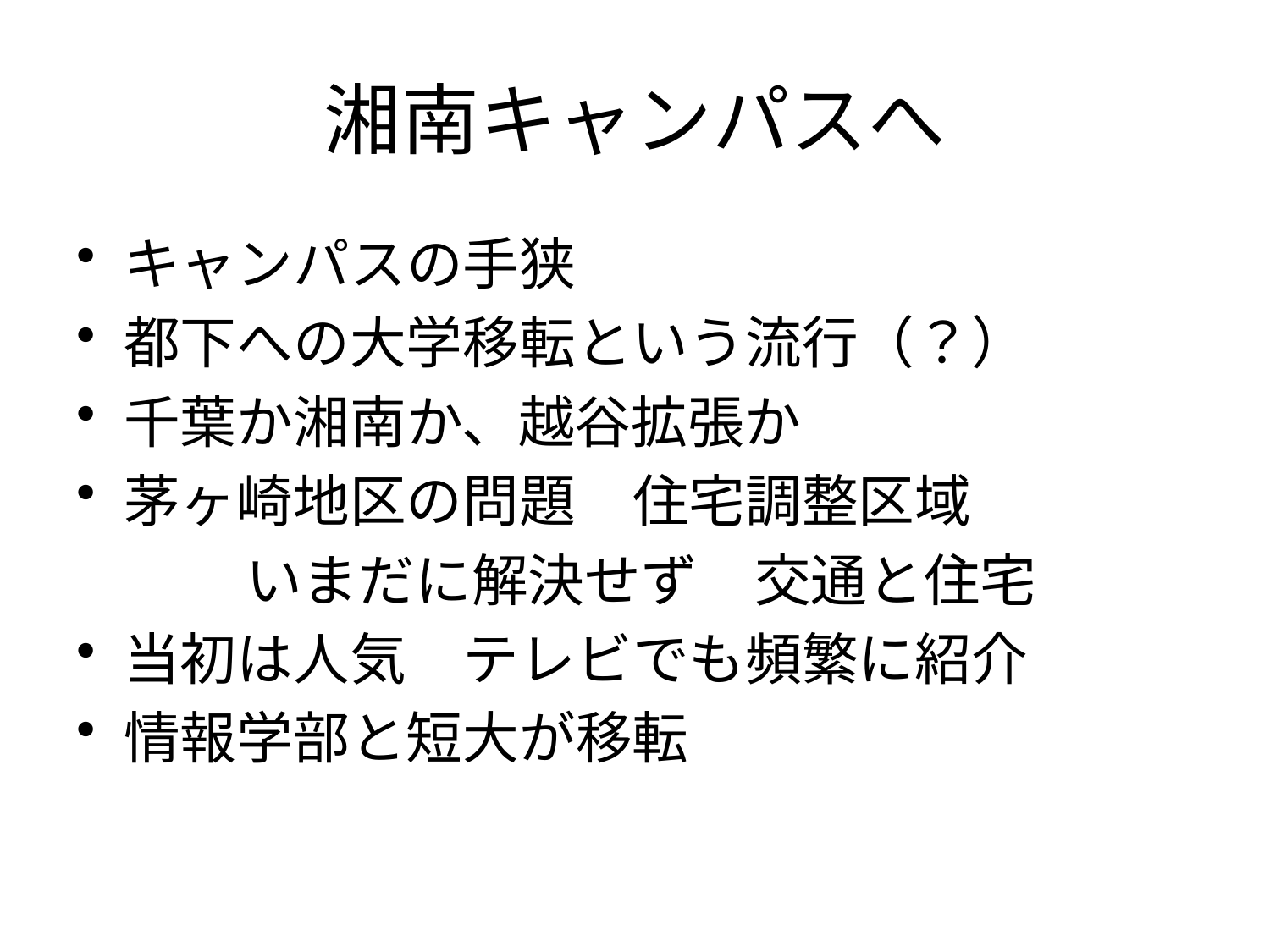

# 湘南キャンパスへ
キャンパスの手狭
都下への大学移転という流行（？）
千葉か湘南か、越谷拡張か
茅ヶ崎地区の問題　住宅調整区域
　　　いまだに解決せず　交通と住宅
当初は人気　テレビでも頻繁に紹介
情報学部と短大が移転